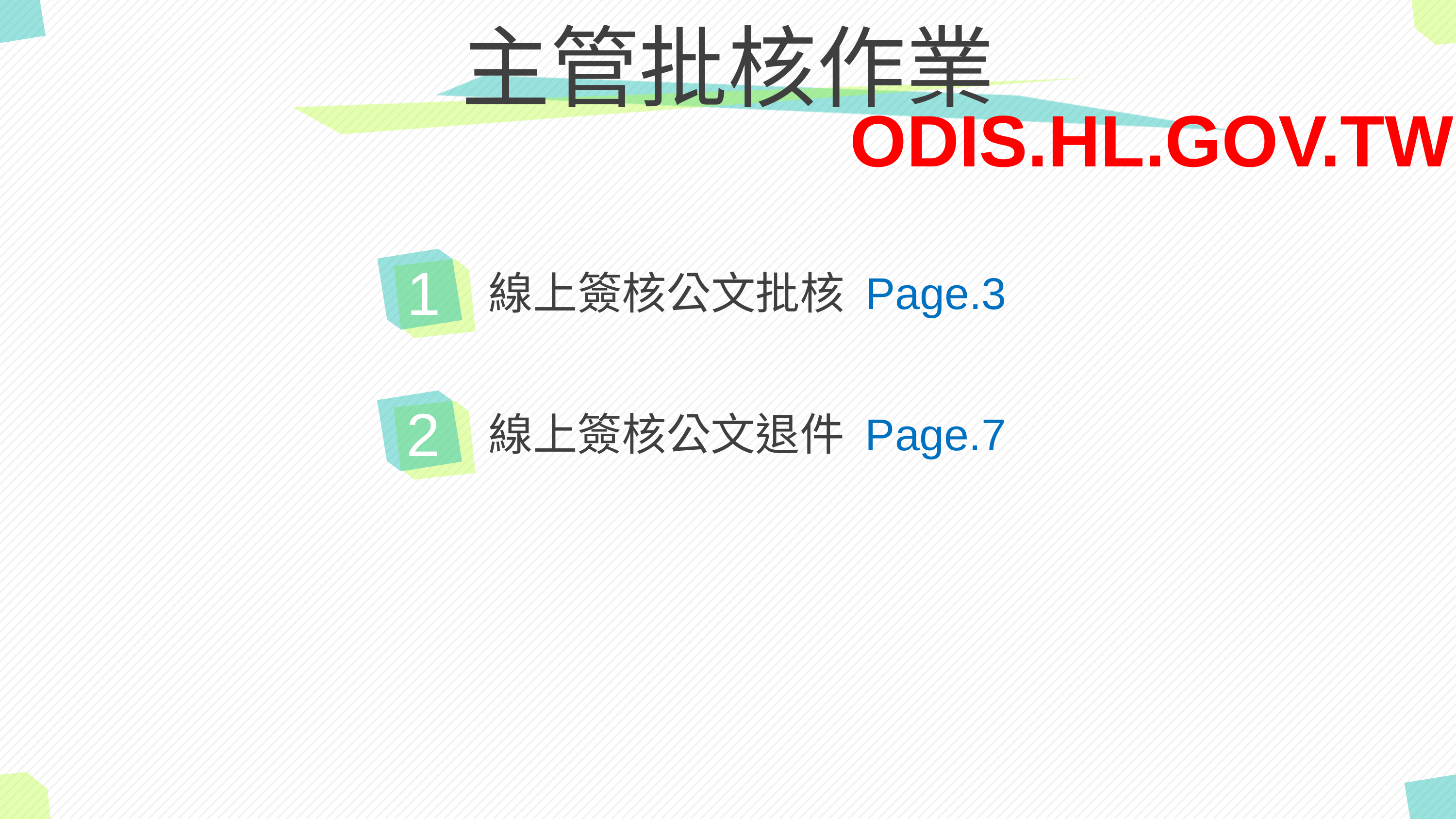

# 主管批核作業
ODIS.HL.GOV.TW
1
線上簽核公文批核 Page.3
2
線上簽核公文退件 Page.7